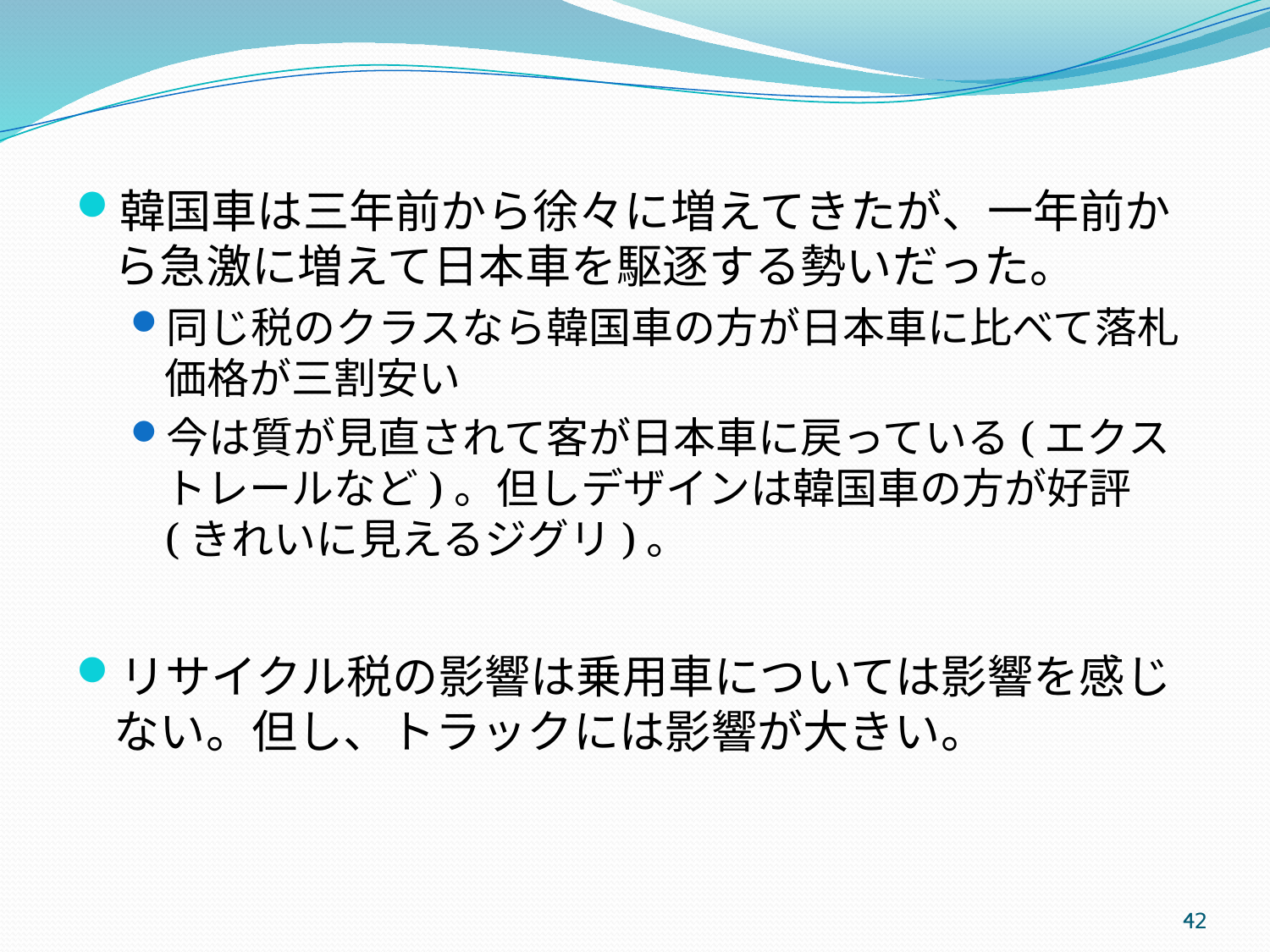

韓国車は三年前から徐々に増えてきたが、一年前から急激に増えて日本車を駆逐する勢いだった。
同じ税のクラスなら韓国車の方が日本車に比べて落札価格が三割安い
今は質が見直されて客が日本車に戻っている(エクストレールなど)。但しデザインは韓国車の方が好評(きれいに見えるジグリ)。

リサイクル税の影響は乗用車については影響を感じない。但し、トラックには影響が大きい。
42